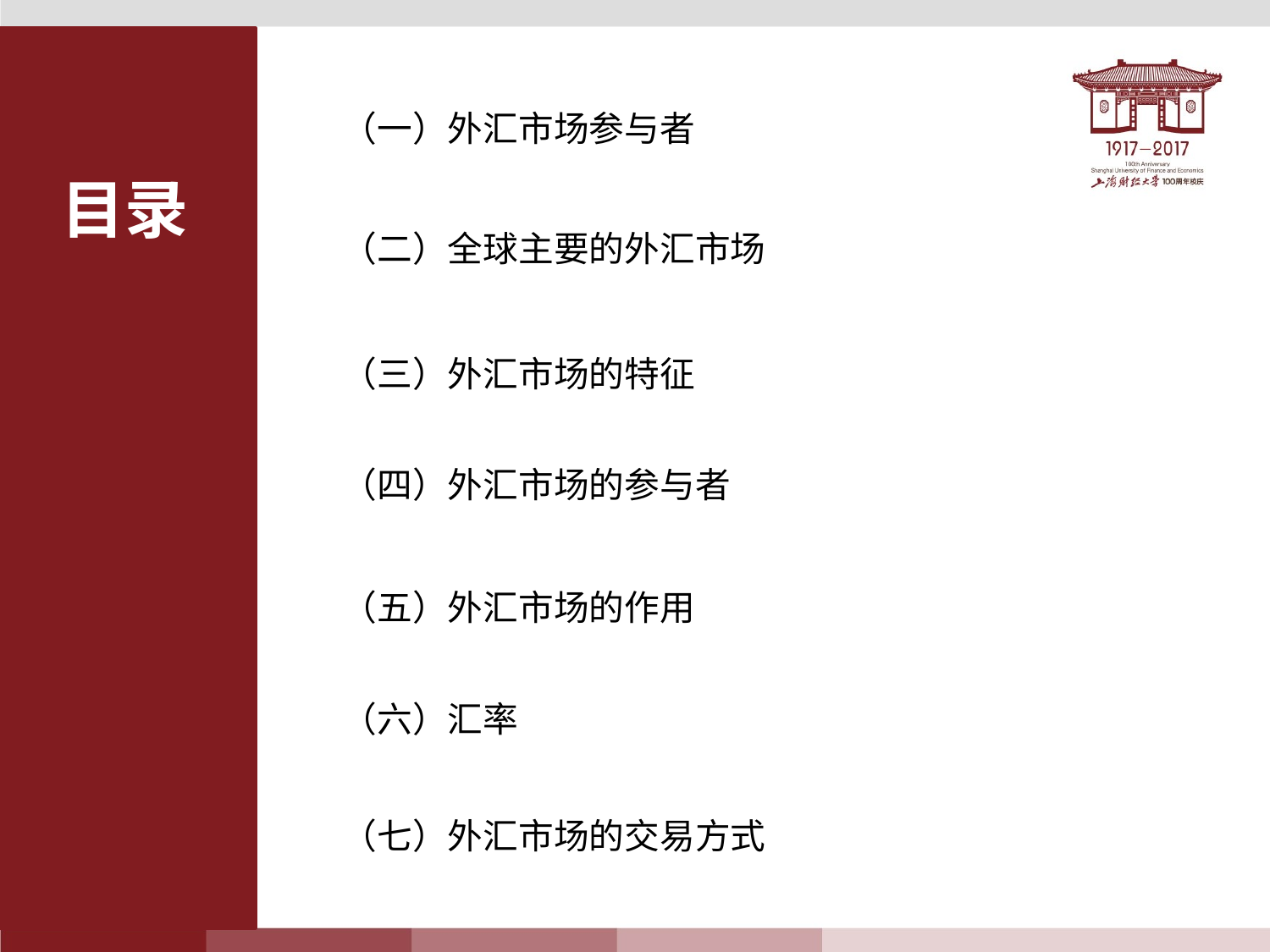

目录
（一）外汇市场参与者
（二）全球主要的外汇市场
（三）外汇市场的特征
（四）外汇市场的参与者
（五）外汇市场的作用
（六）汇率
（七）外汇市场的交易方式